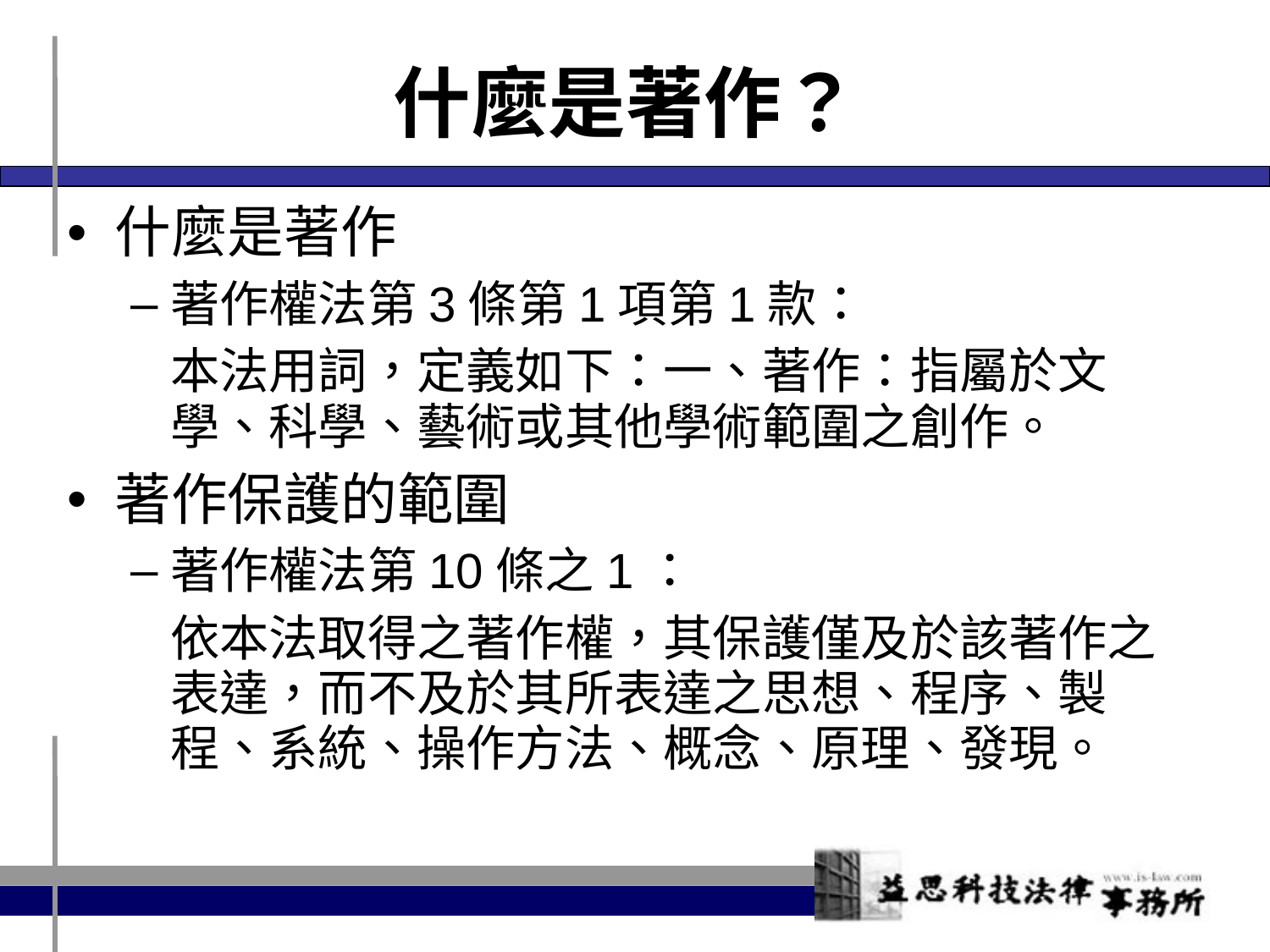

# 什麼是著作？
什麼是著作
著作權法第3條第1項第1款：
	本法用詞，定義如下：一、著作：指屬於文學、科學、藝術或其他學術範圍之創作。
著作保護的範圍
著作權法第10條之1：
	依本法取得之著作權，其保護僅及於該著作之表達，而不及於其所表達之思想、程序、製程、系統、操作方法、概念、原理、發現。